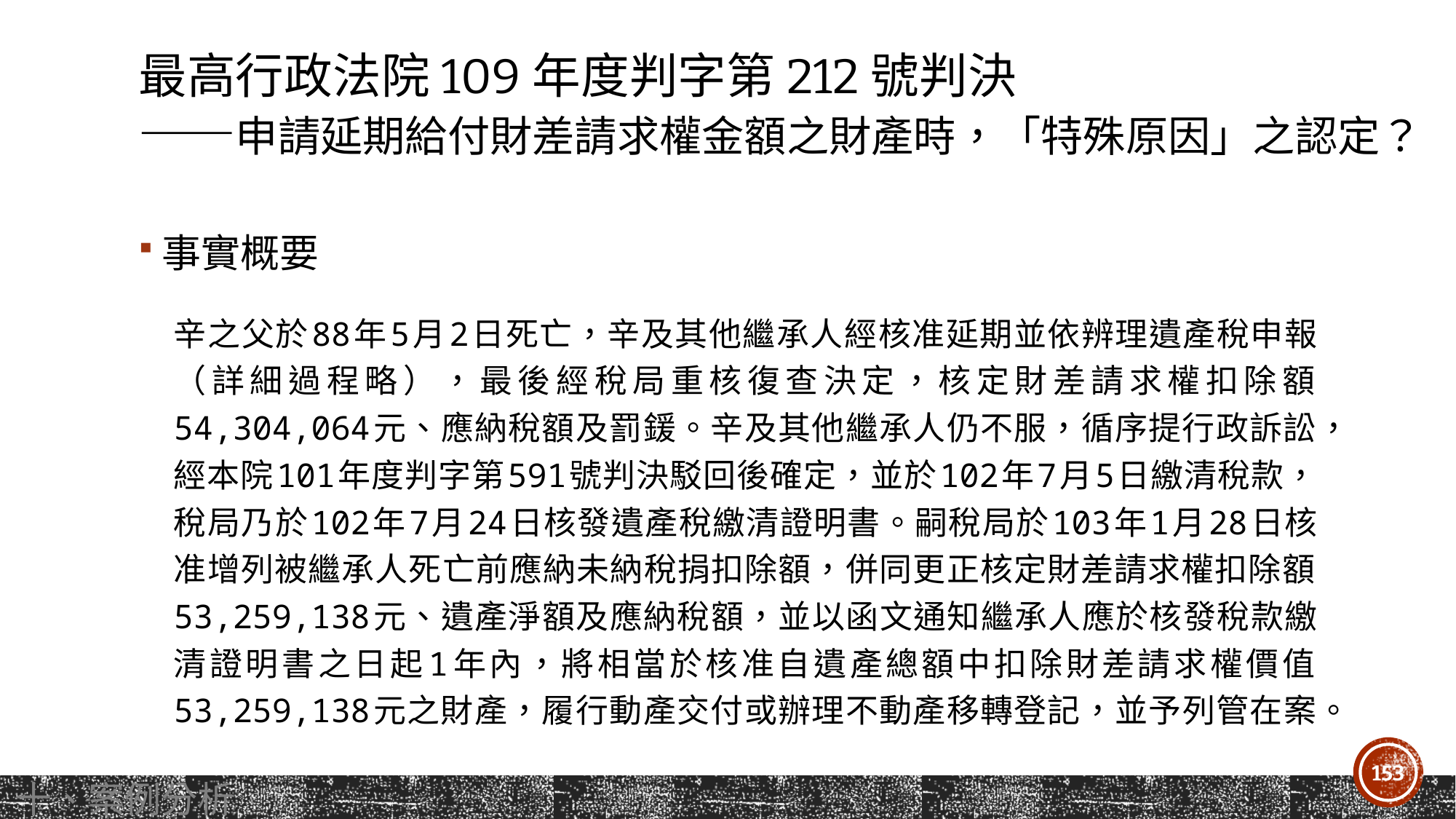

# 最高行政法院109年度判字第212號判決 ——申請延期給付財差請求權金額之財產時，「特殊原因」之認定？

事實概要

辛之父於88年5月2日死亡，辛及其他繼承人經核准延期並依辨理遺產稅申報（詳細過程略），最後經稅局重核復查決定，核定財差請求權扣除額54,304,064元、應納稅額及罰鍰。辛及其他繼承人仍不服，循序提行政訴訟，經本院101年度判字第591號判決駁回後確定，並於102年7月5日繳清稅款，稅局乃於102年7月24日核發遺產稅繳清證明書。嗣稅局於103年1月28日核准增列被繼承人死亡前應納未納稅捐扣除額，併同更正核定財差請求權扣除額53,259,138元、遺產淨額及應納稅額，並以函文通知繼承人應於核發稅款繳清證明書之日起1年內，將相當於核准自遺產總額中扣除財差請求權價值53,259,138元之財產，履行動產交付或辦理不動產移轉登記，並予列管在案。

153